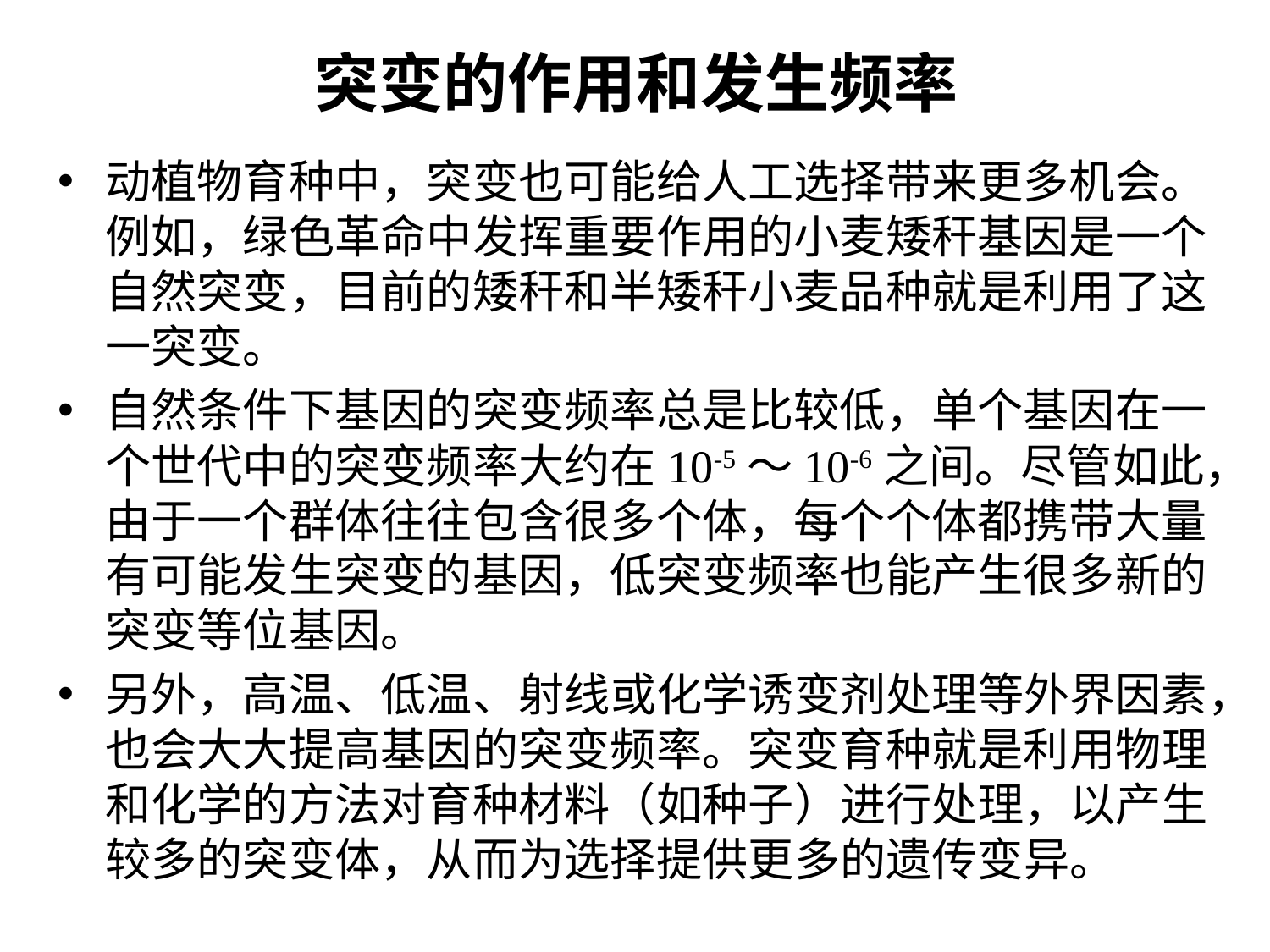

# 突变的作用和发生频率
动植物育种中，突变也可能给人工选择带来更多机会。例如，绿色革命中发挥重要作用的小麦矮秆基因是一个自然突变，目前的矮秆和半矮秆小麦品种就是利用了这一突变。
自然条件下基因的突变频率总是比较低，单个基因在一个世代中的突变频率大约在10-5～10-6之间。尽管如此，由于一个群体往往包含很多个体，每个个体都携带大量有可能发生突变的基因，低突变频率也能产生很多新的突变等位基因。
另外，高温、低温、射线或化学诱变剂处理等外界因素，也会大大提高基因的突变频率。突变育种就是利用物理和化学的方法对育种材料（如种子）进行处理，以产生较多的突变体，从而为选择提供更多的遗传变异。